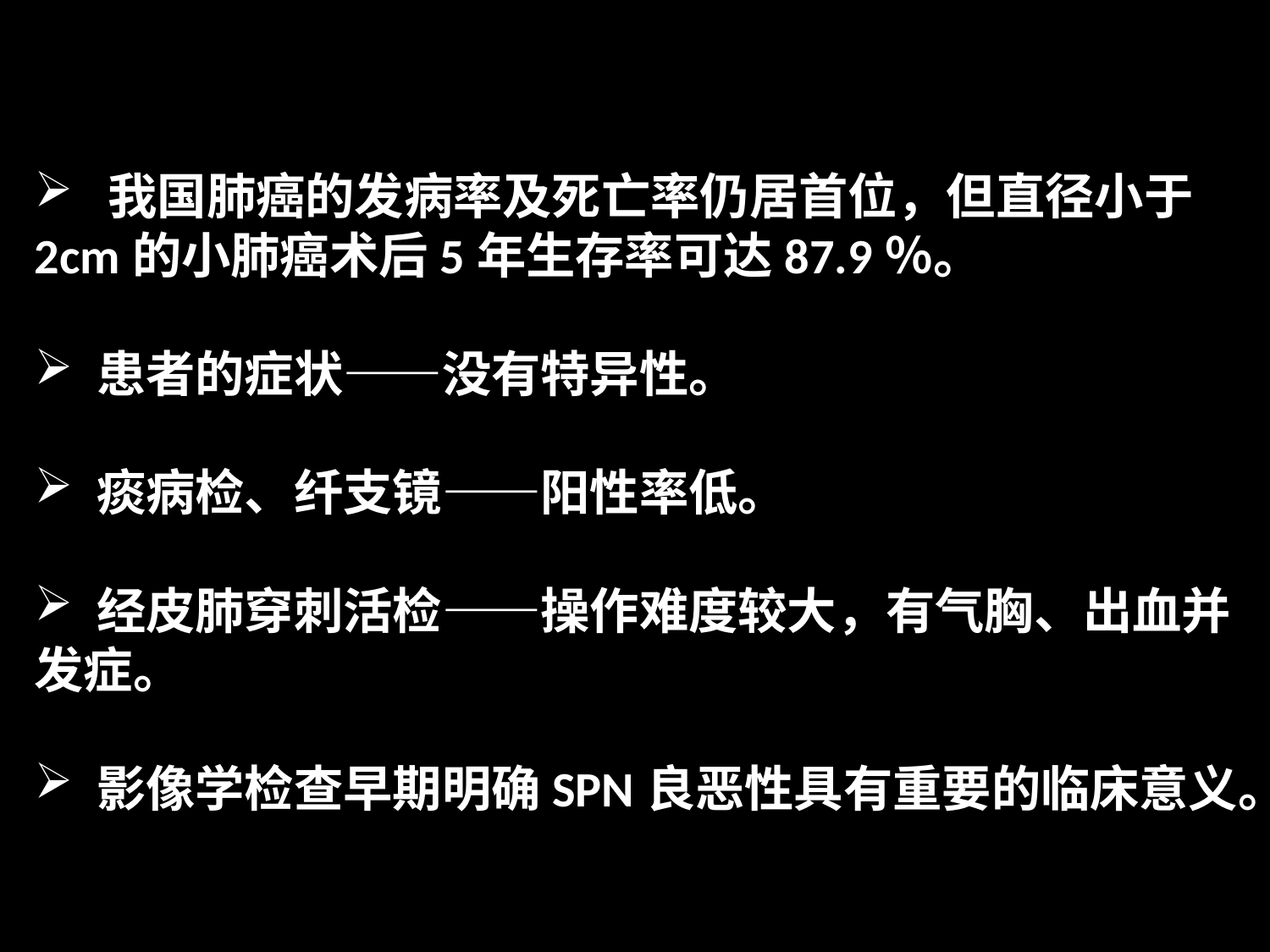

我国肺癌的发病率及死亡率仍居首位，但直径小于2cm的小肺癌术后5年生存率可达87.9％。

 患者的症状——没有特异性。

 痰病检、纤支镜——阳性率低。

 经皮肺穿刺活检——操作难度较大，有气胸、出血并发症。

 影像学检查早期明确SPN良恶性具有重要的临床意义。